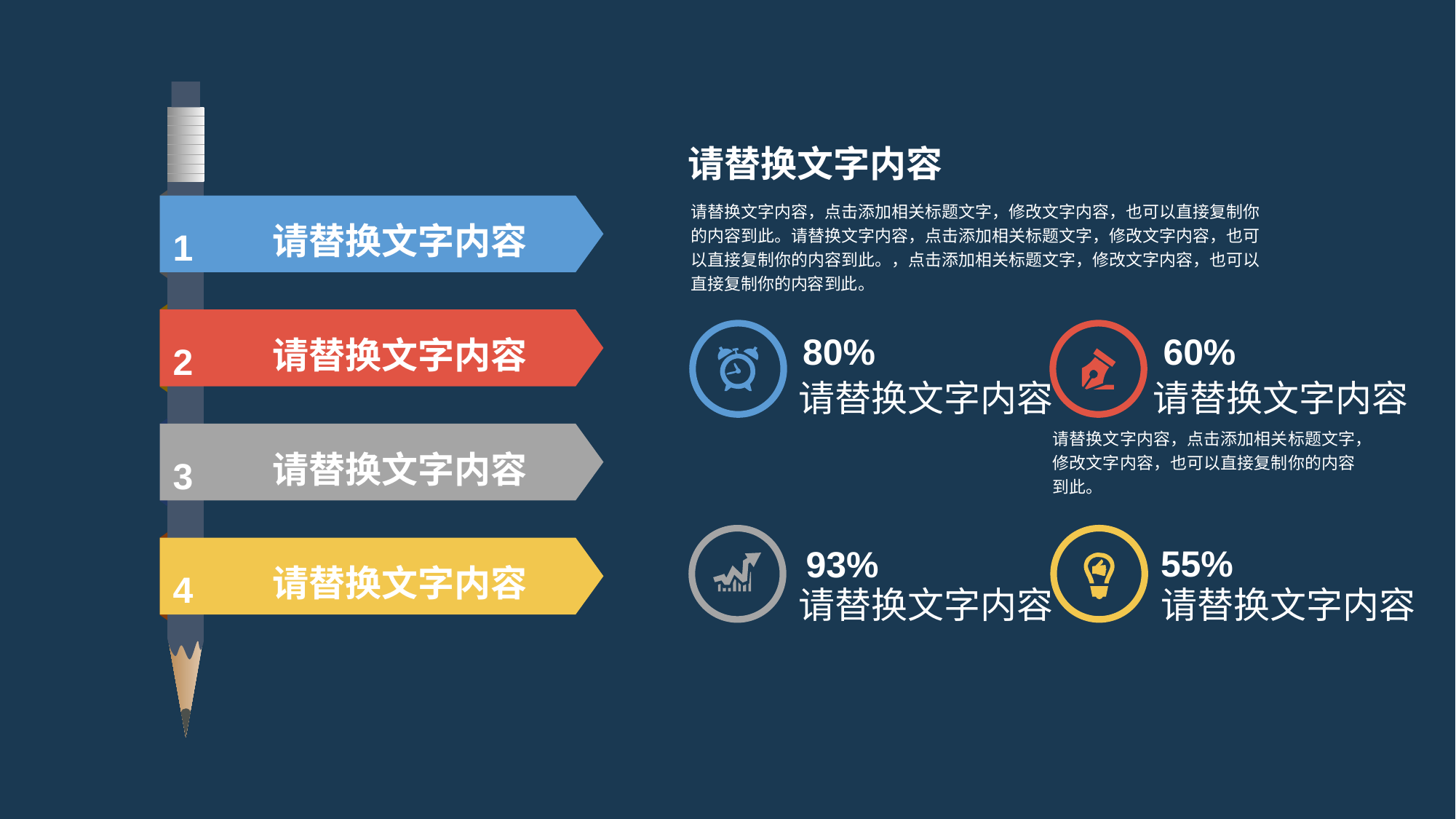

请替换文字内容
1

请替换文字内容
2

请替换文字内容
3

请替换文字内容
4

请替换文字内容
请替换文字内容，点击添加相关标题文字，修改文字内容，也可以直接复制你的内容到此。请替换文字内容，点击添加相关标题文字，修改文字内容，也可以直接复制你的内容到此。，点击添加相关标题文字，修改文字内容，也可以直接复制你的内容到此。
80%
60%

请替换文字内容
请替换文字内容
请替换文字内容，点击添加相关标题文字，修改文字内容，也可以直接复制你的内容到此。

55%
93%

请替换文字内容
请替换文字内容